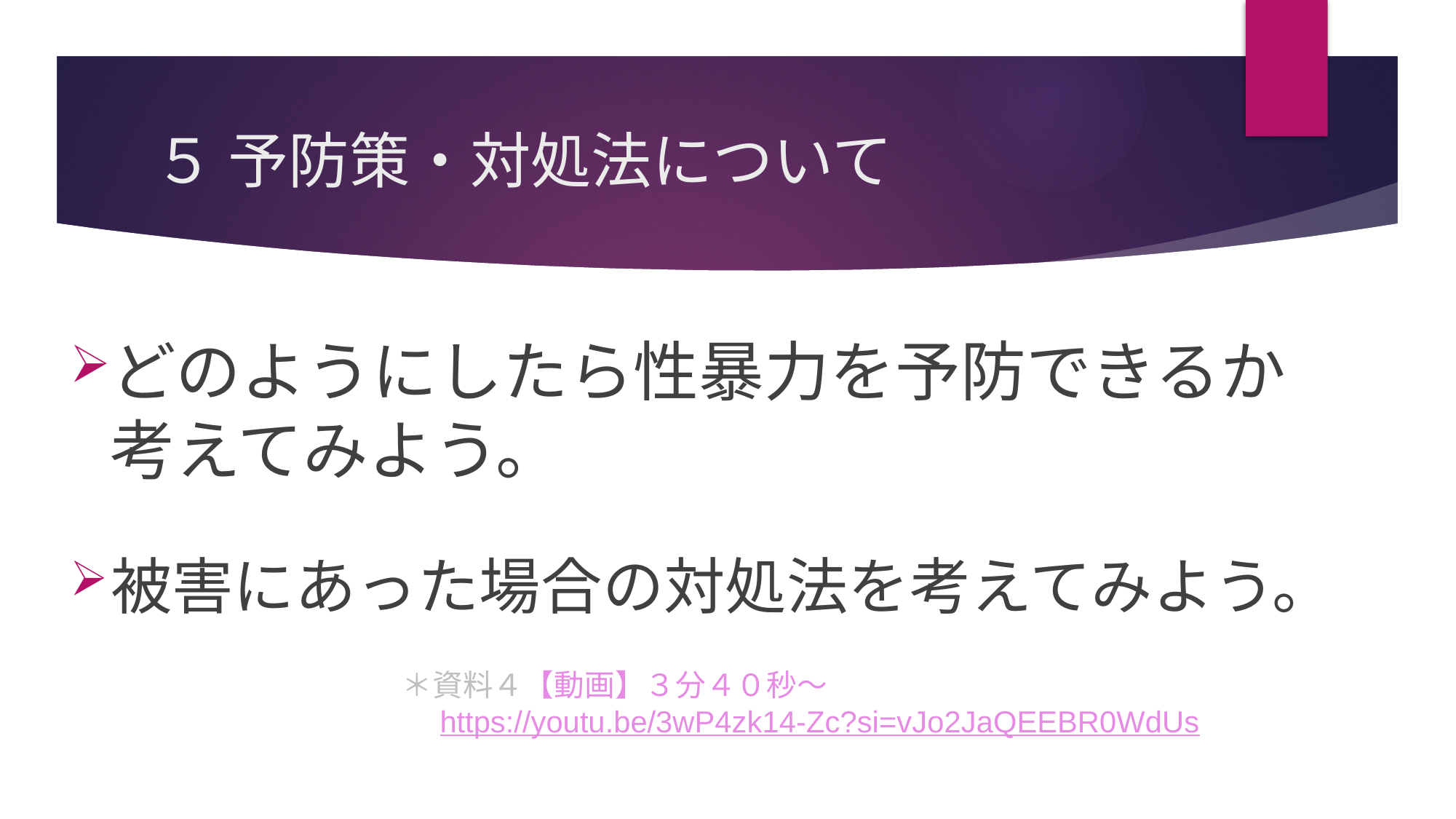

# ５ 予防策・対処法について
どのようにしたら性暴力を予防できるか考えてみよう。
被害にあった場合の対処法を考えてみよう。
＊資料４【動画】３分４０秒～
　https://youtu.be/3wP4zk14-Zc?si=vJo2JaQEEBR0WdUs